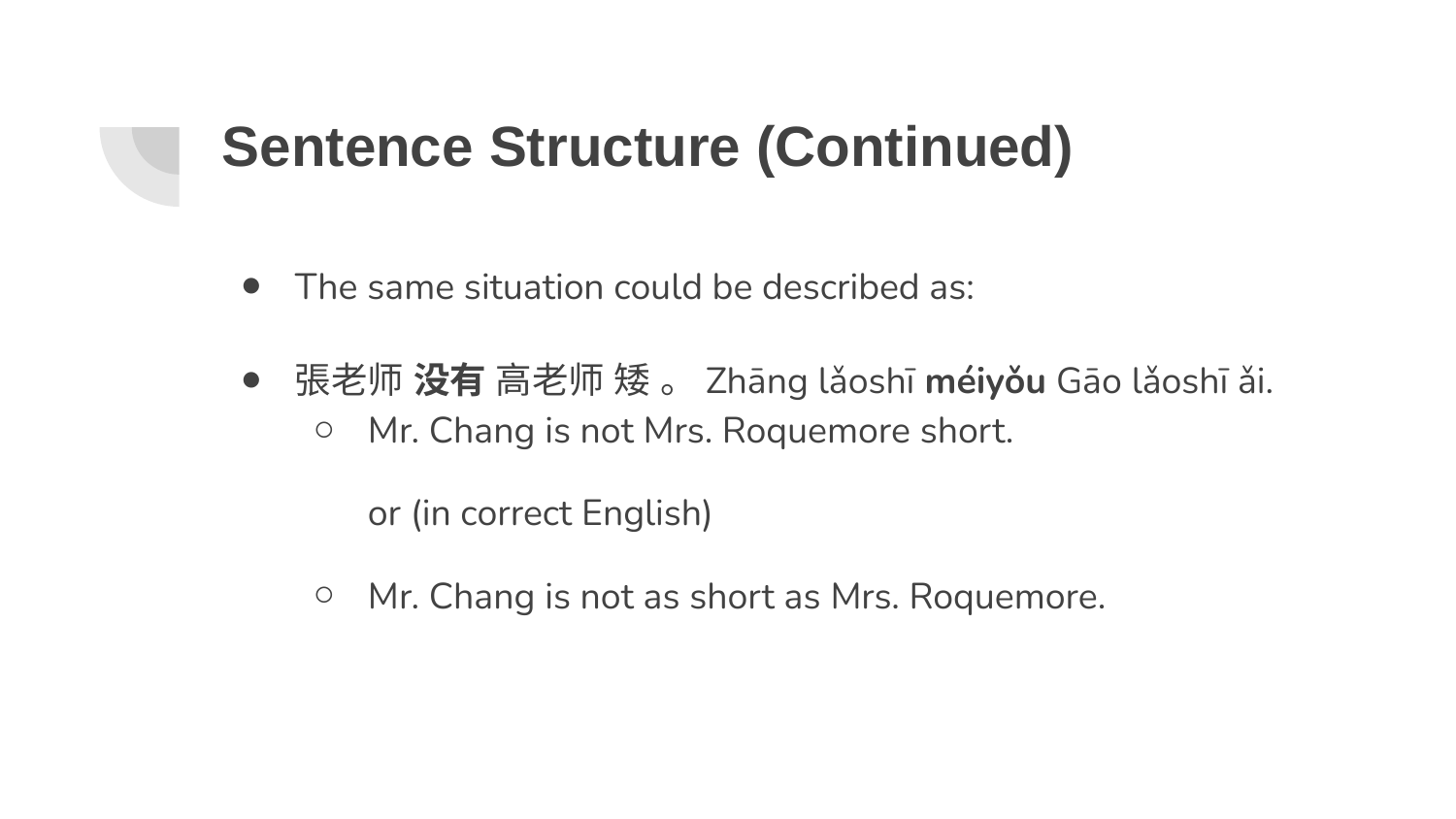

# Sentence Structure (Continued)
The same situation could be described as:
張老师 没有 高老师 矮 。Zhāng lǎoshī méiyǒu Gāo lǎoshī ǎi.
Mr. Chang is not Mrs. Roquemore short.
or (in correct English)
Mr. Chang is not as short as Mrs. Roquemore.